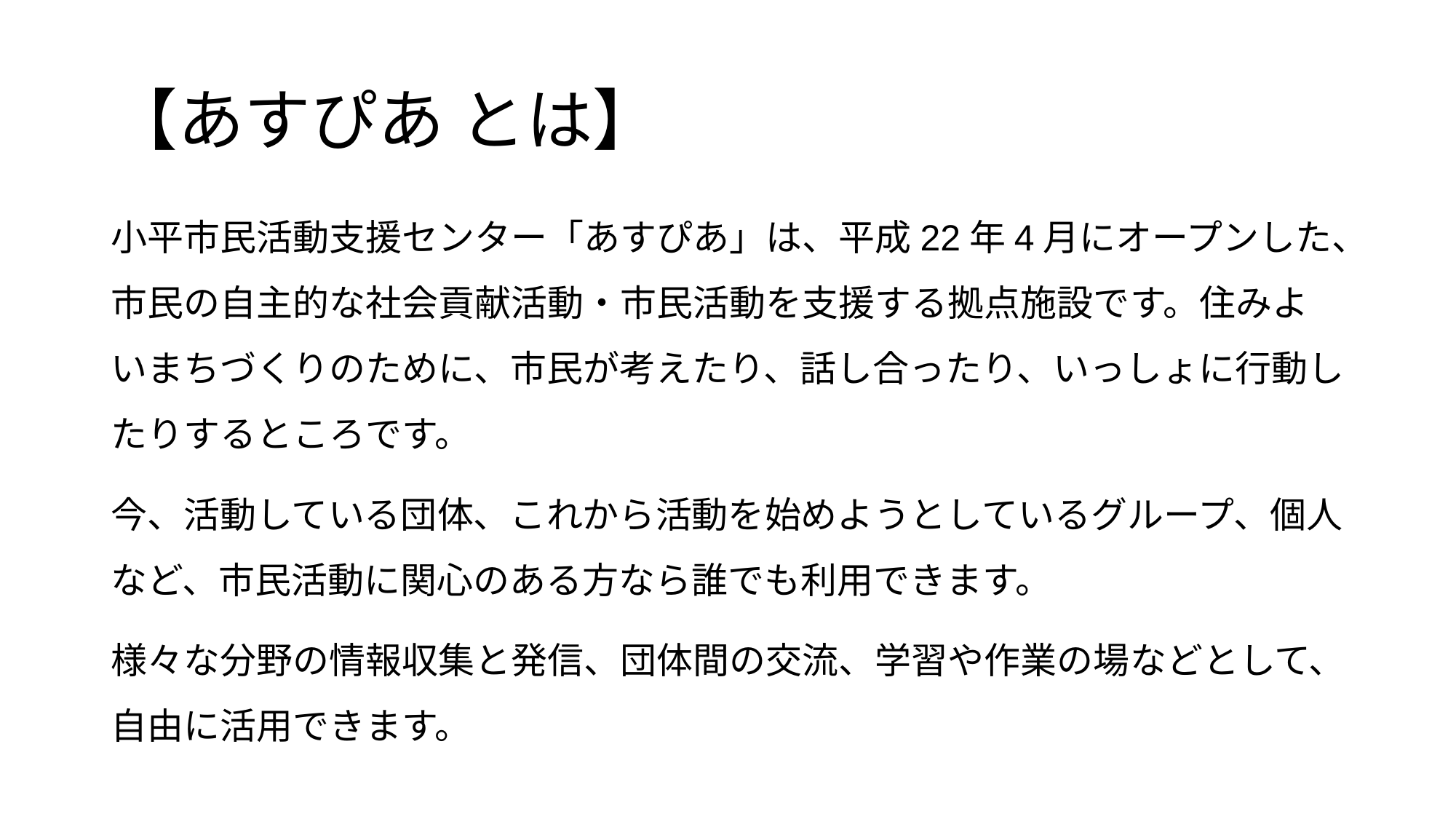

# 【あすぴあ とは】
小平市民活動支援センター「あすぴあ」は、平成22年4月にオープンした、市民の自主的な社会貢献活動・市民活動を支援する拠点施設です。住みよいまちづくりのために、市民が考えたり、話し合ったり、いっしょに行動したりするところです。
今、活動している団体、これから活動を始めようとしているグループ、個人など、市民活動に関心のある方なら誰でも利用できます。
様々な分野の情報収集と発信、団体間の交流、学習や作業の場などとして、自由に活用できます。